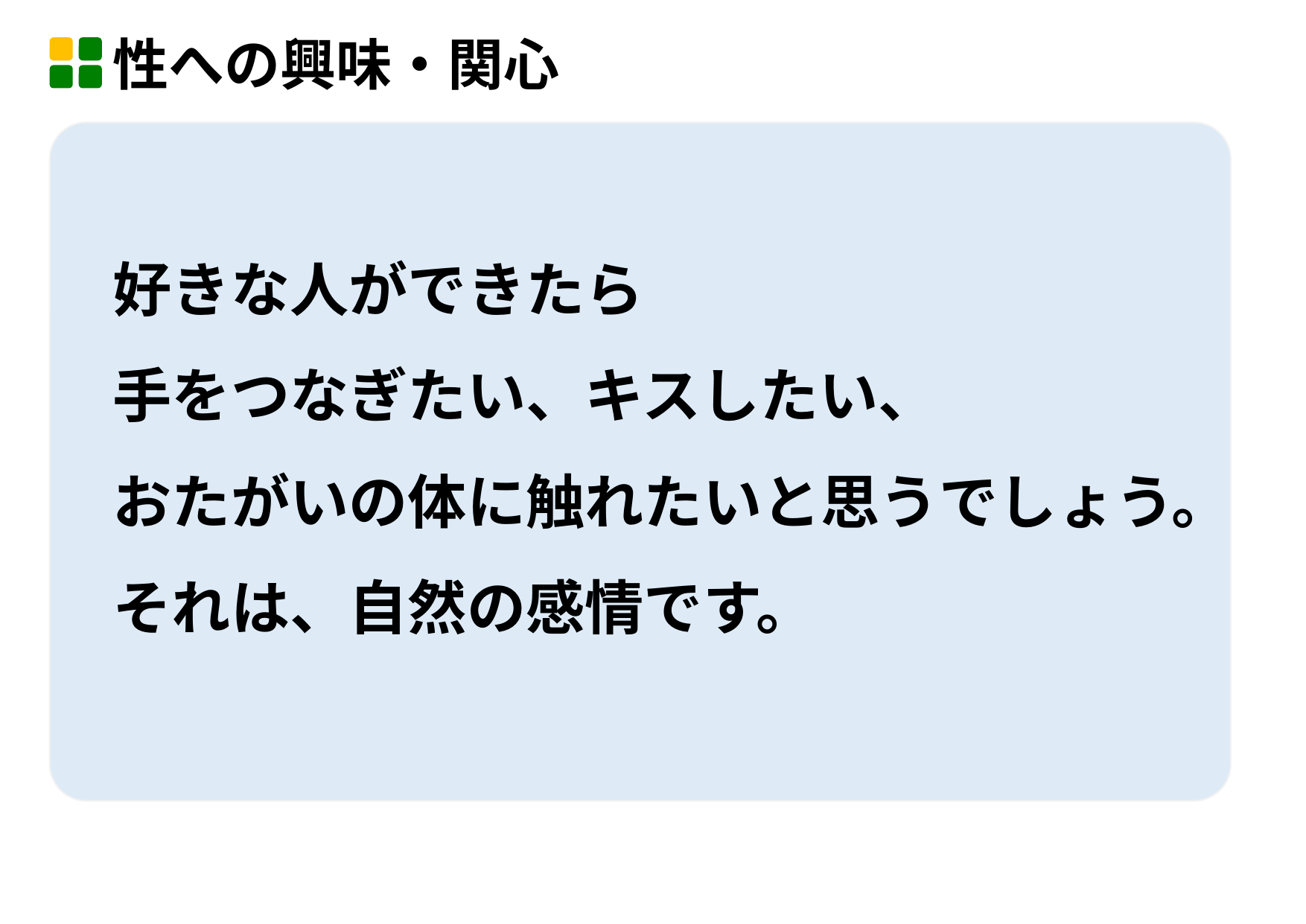

性への興味・関心

好きな人ができたら
手をつなぎたい、キスしたい、
おたがいの体に触れたいと思うでしょう。
それは、自然の感情です。